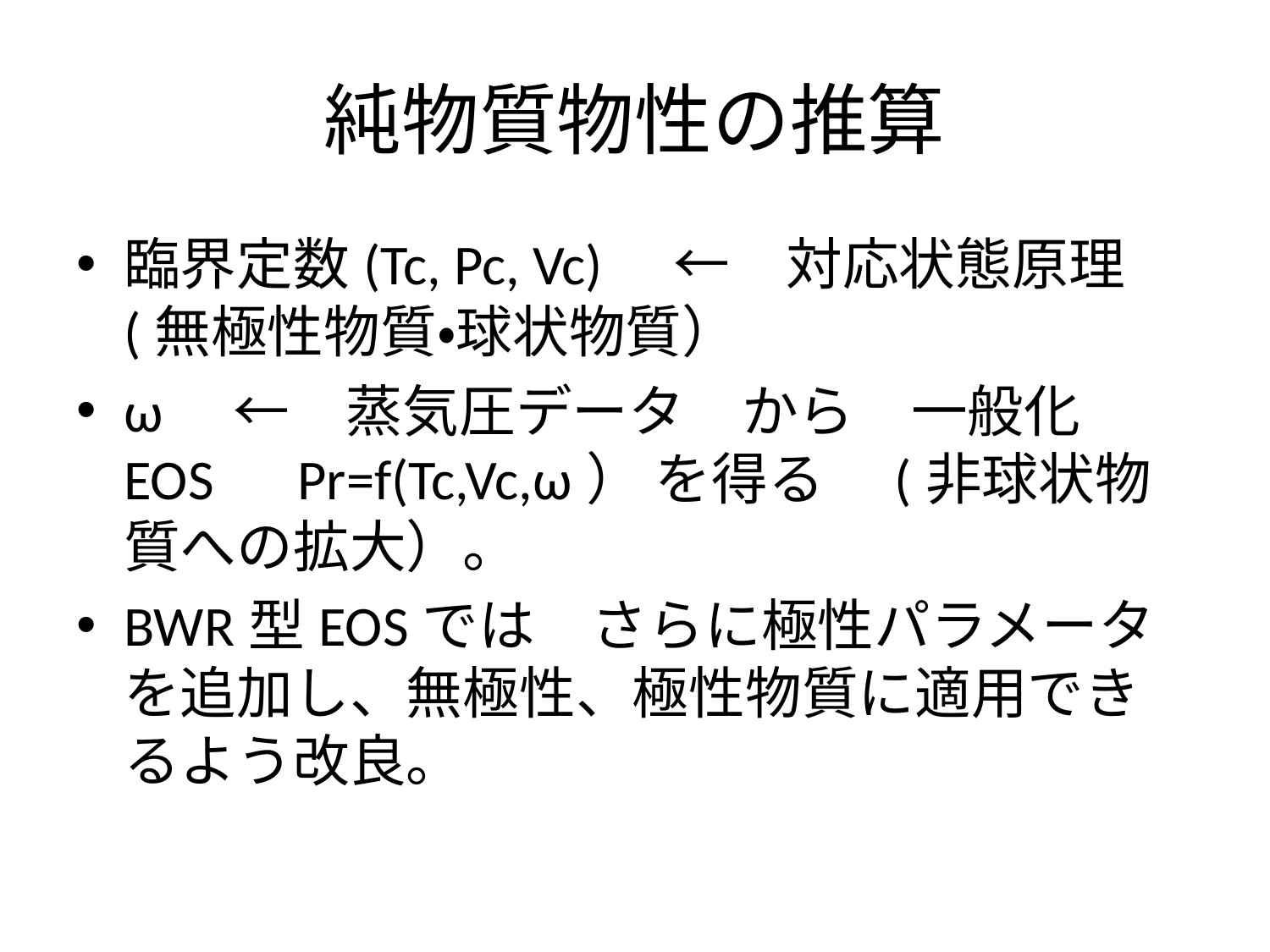

# 純物質物性の推算
臨界定数(Tc, Pc, Vc)　←　対応状態原理　(無極性物質・球状物質）
ω　←　蒸気圧データ　から　一般化EOS　Pr=f(Tc,Vc,ω） を得る　(非球状物質への拡大）。
BWR型EOSでは　さらに極性パラメータを追加し、無極性、極性物質に適用できるよう改良。